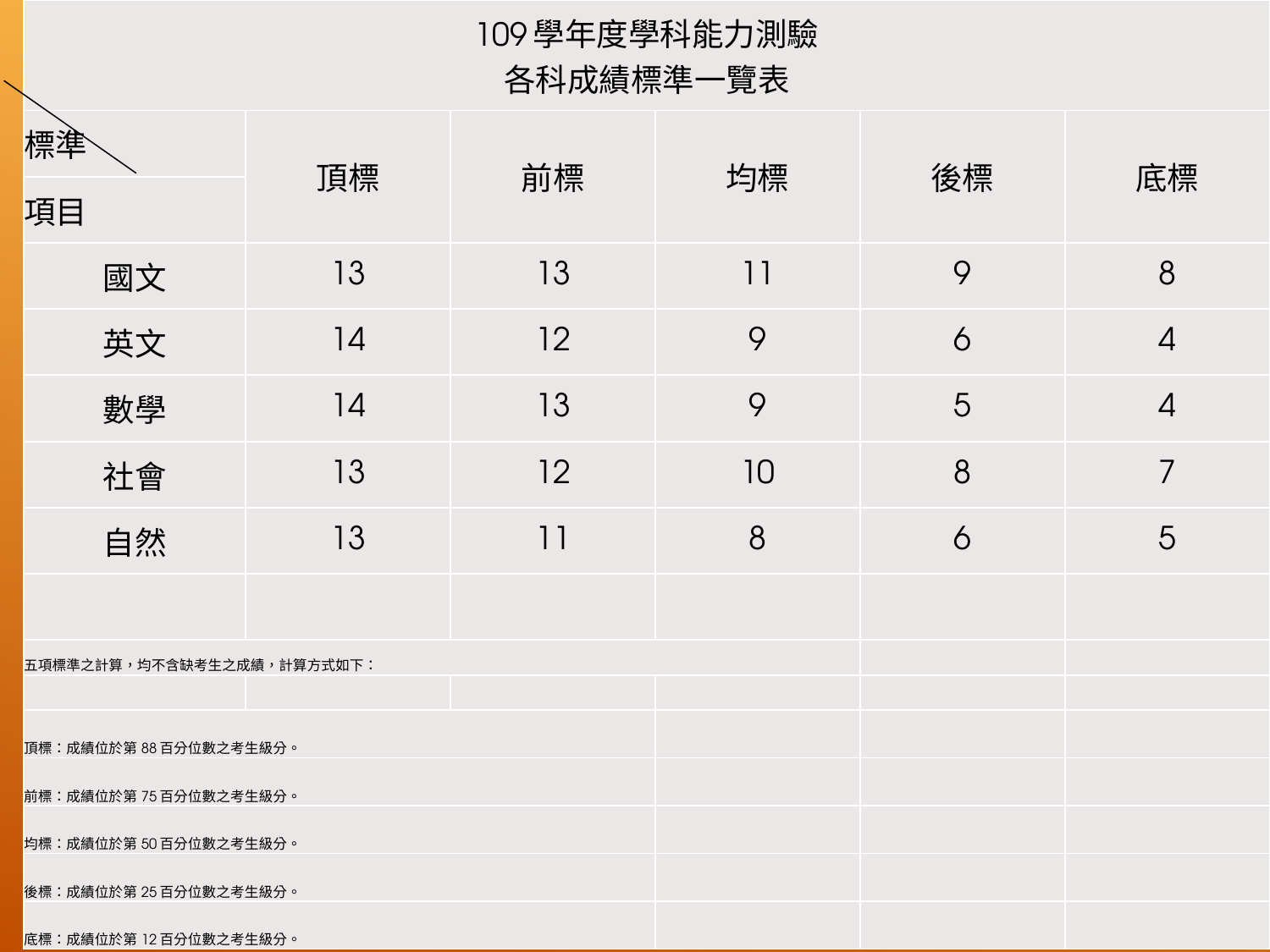

| 109學年度學科能力測驗 各科成績標準一覽表 |  |  |  |  |  |
| --- | --- | --- | --- | --- | --- |
| 標準 | 頂標 | 前標 | 均標 | 後標 | 底標 |
| 項目 |  |  |  |  |  |
| 國文 | 13 | 13 | 11 | 9 | 8 |
| 英文 | 14 | 12 | 9 | 6 | 4 |
| 數學 | 14 | 13 | 9 | 5 | 4 |
| 社會 | 13 | 12 | 10 | 8 | 7 |
| 自然 | 13 | 11 | 8 | 6 | 5 |
|  |  |  |  |  |  |
| 五項標準之計算，均不含缺考生之成績，計算方式如下： |  |  |  |  |  |
|  |  |  |  |  |  |
| 頂標：成績位於第88百分位數之考生級分。 |  |  |  |  |  |
| 前標：成績位於第75百分位數之考生級分。 |  |  |  |  |  |
| 均標：成績位於第50百分位數之考生級分。 |  |  |  |  |  |
| 後標：成績位於第25百分位數之考生級分。 |  |  |  |  |  |
| 底標：成績位於第12百分位數之考生級分。 |  |  |  |  |  |

#